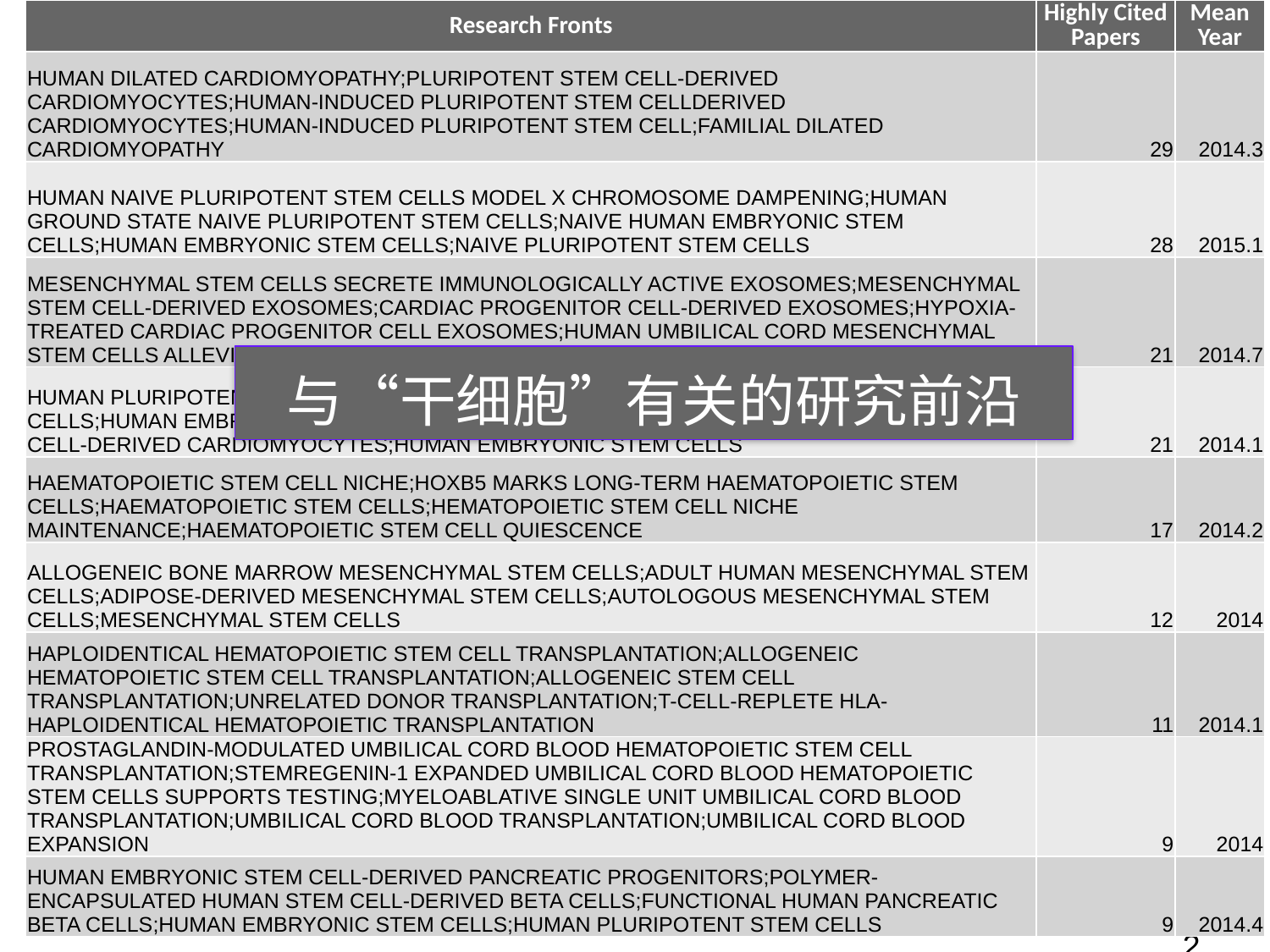

| Research Fronts | Highly Cited Papers | Mean Year |
| --- | --- | --- |
| HUMAN DILATED CARDIOMYOPATHY;PLURIPOTENT STEM CELL-DERIVED CARDIOMYOCYTES;HUMAN-INDUCED PLURIPOTENT STEM CELLDERIVED CARDIOMYOCYTES;HUMAN-INDUCED PLURIPOTENT STEM CELL;FAMILIAL DILATED CARDIOMYOPATHY | 29 | 2014.3 |
| HUMAN NAIVE PLURIPOTENT STEM CELLS MODEL X CHROMOSOME DAMPENING;HUMAN GROUND STATE NAIVE PLURIPOTENT STEM CELLS;NAIVE HUMAN EMBRYONIC STEM CELLS;HUMAN EMBRYONIC STEM CELLS;NAIVE PLURIPOTENT STEM CELLS | 28 | 2015.1 |
| MESENCHYMAL STEM CELLS SECRETE IMMUNOLOGICALLY ACTIVE EXOSOMES;MESENCHYMAL STEM CELL-DERIVED EXOSOMES;CARDIAC PROGENITOR CELL-DERIVED EXOSOMES;HYPOXIA-TREATED CARDIAC PROGENITOR CELL EXOSOMES;HUMAN UMBILICAL CORD MESENCHYMAL STEM CELLS ALLEVIATE LIVER FIBROSIS | 21 | 2014.7 |
| HUMAN PLURIPOTENT STEM CELL-DERIVED CARDIOMYOCYTES;HUMAN PLURIPOTENT STEM CELLS;HUMAN EMBRYONIC STEM CELL-DERIVED CARDIAC PROGENITORS;PLURIPOTENT STEM CELL-DERIVED CARDIOMYOCYTES;HUMAN EMBRYONIC STEM CELLS | 21 | 2014.1 |
| HAEMATOPOIETIC STEM CELL NICHE;HOXB5 MARKS LONG-TERM HAEMATOPOIETIC STEM CELLS;HAEMATOPOIETIC STEM CELLS;HEMATOPOIETIC STEM CELL NICHE MAINTENANCE;HAEMATOPOIETIC STEM CELL QUIESCENCE | 17 | 2014.2 |
| ALLOGENEIC BONE MARROW MESENCHYMAL STEM CELLS;ADULT HUMAN MESENCHYMAL STEM CELLS;ADIPOSE-DERIVED MESENCHYMAL STEM CELLS;AUTOLOGOUS MESENCHYMAL STEM CELLS;MESENCHYMAL STEM CELLS | 12 | 2014 |
| HAPLOIDENTICAL HEMATOPOIETIC STEM CELL TRANSPLANTATION;ALLOGENEIC HEMATOPOIETIC STEM CELL TRANSPLANTATION;ALLOGENEIC STEM CELL TRANSPLANTATION;UNRELATED DONOR TRANSPLANTATION;T-CELL-REPLETE HLA-HAPLOIDENTICAL HEMATOPOIETIC TRANSPLANTATION | 11 | 2014.1 |
| PROSTAGLANDIN-MODULATED UMBILICAL CORD BLOOD HEMATOPOIETIC STEM CELL TRANSPLANTATION;STEMREGENIN-1 EXPANDED UMBILICAL CORD BLOOD HEMATOPOIETIC STEM CELLS SUPPORTS TESTING;MYELOABLATIVE SINGLE UNIT UMBILICAL CORD BLOOD TRANSPLANTATION;UMBILICAL CORD BLOOD TRANSPLANTATION;UMBILICAL CORD BLOOD EXPANSION | 9 | 2014 |
| HUMAN EMBRYONIC STEM CELL-DERIVED PANCREATIC PROGENITORS;POLYMER-ENCAPSULATED HUMAN STEM CELL-DERIVED BETA CELLS;FUNCTIONAL HUMAN PANCREATIC BETA CELLS;HUMAN EMBRYONIC STEM CELLS;HUMAN PLURIPOTENT STEM CELLS | 9 | 2014.4 |
与“干细胞”有关的研究前沿
102